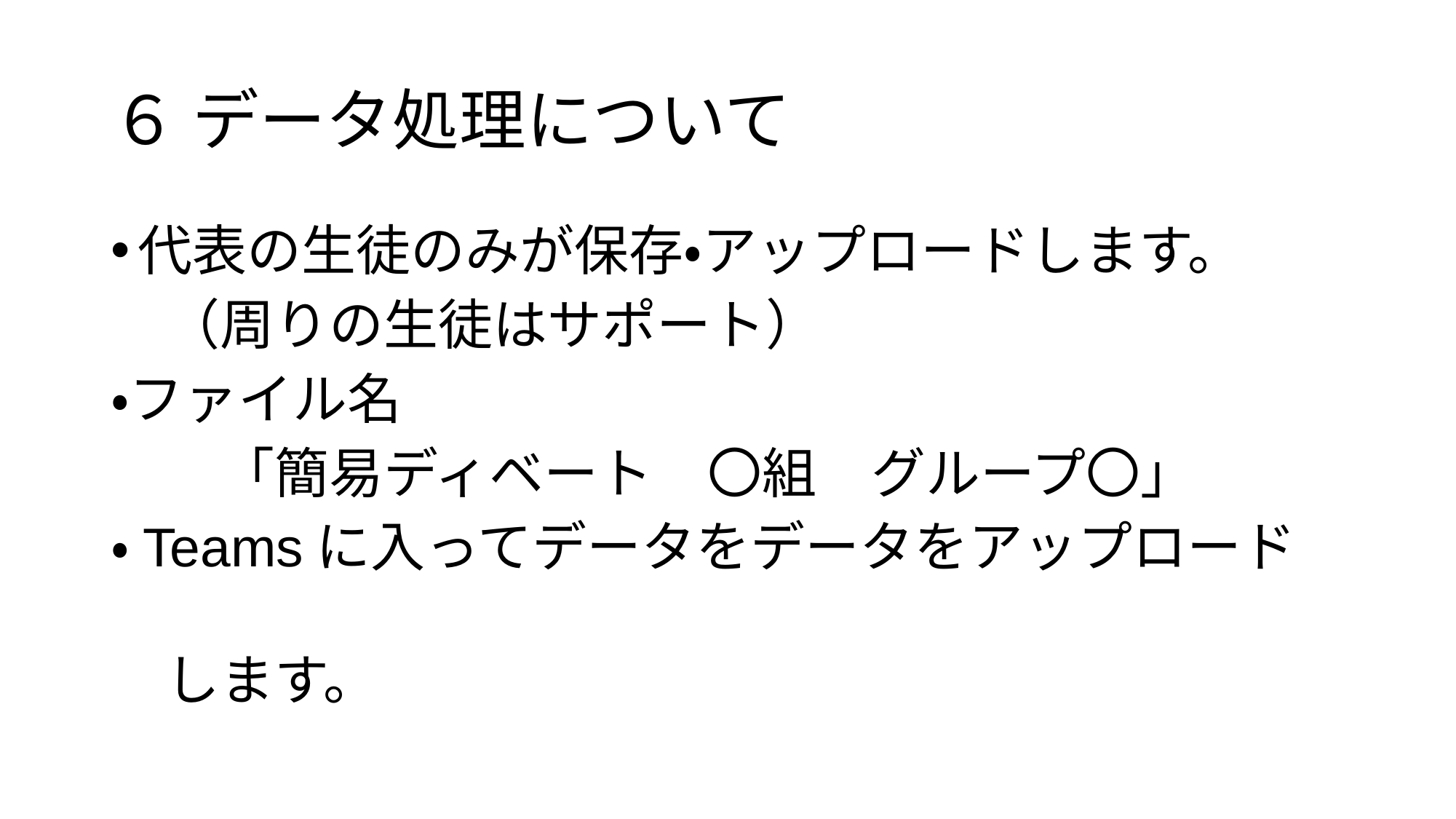

# ６ データ処理について
代表の生徒のみが保存・アップロードします。
　（周りの生徒はサポート）
・ファイル名
　　「簡易ディベート　〇組　グループ〇」
・Teamsに入ってデータをデータをアップロード
　します。